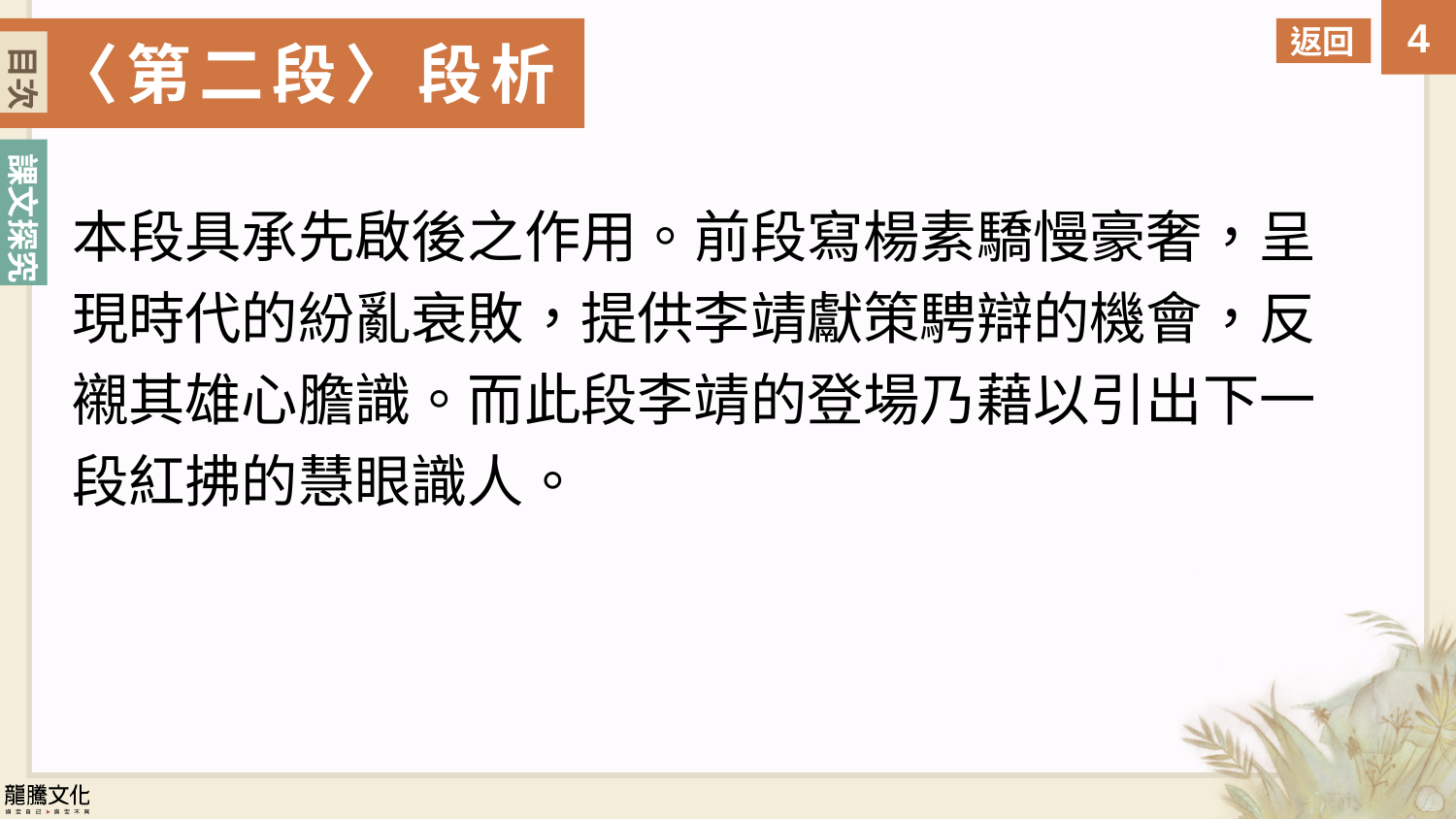

返回
〈第二段〉段析
目次
本段具承先啟後之作用。前段寫楊素驕慢豪奢，呈現時代的紛亂衰敗，提供李靖獻策騁辯的機會，反襯其雄心膽識。而此段李靖的登場乃藉以引出下一段紅拂的慧眼識人。